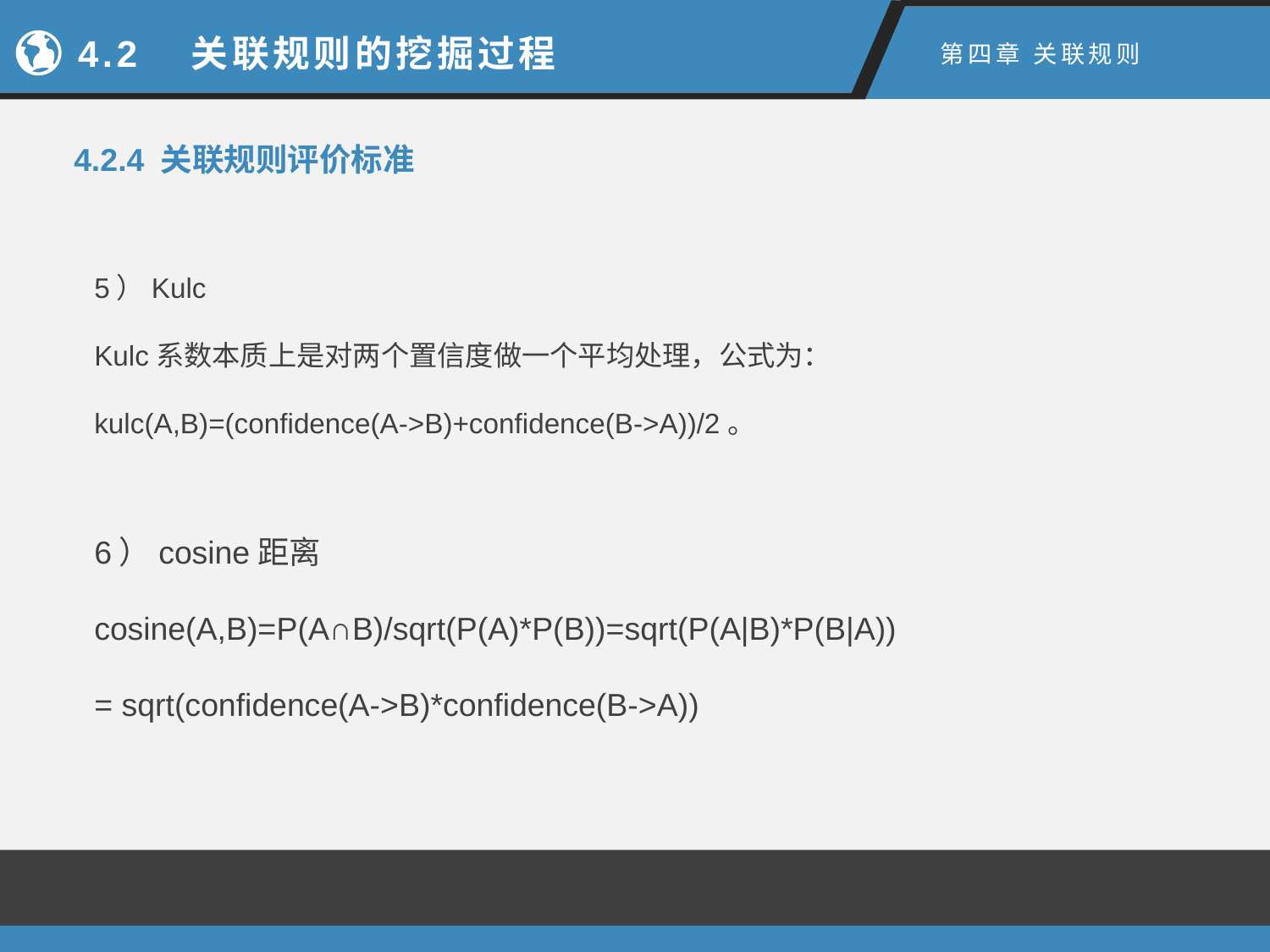

4.2　关联规则的挖掘过程

第四章 关联规则

4.2.4 关联规则评价标准
5）Kulc
Kulc系数本质上是对两个置信度做一个平均处理，公式为：
kulc(A,B)=(confidence(A->B)+confidence(B->A))/2。
6）cosine距离
cosine(A,B)=P(A∩B)/sqrt(P(A)*P(B))=sqrt(P(A|B)*P(B|A))
= sqrt(confidence(A->B)*confidence(B->A))